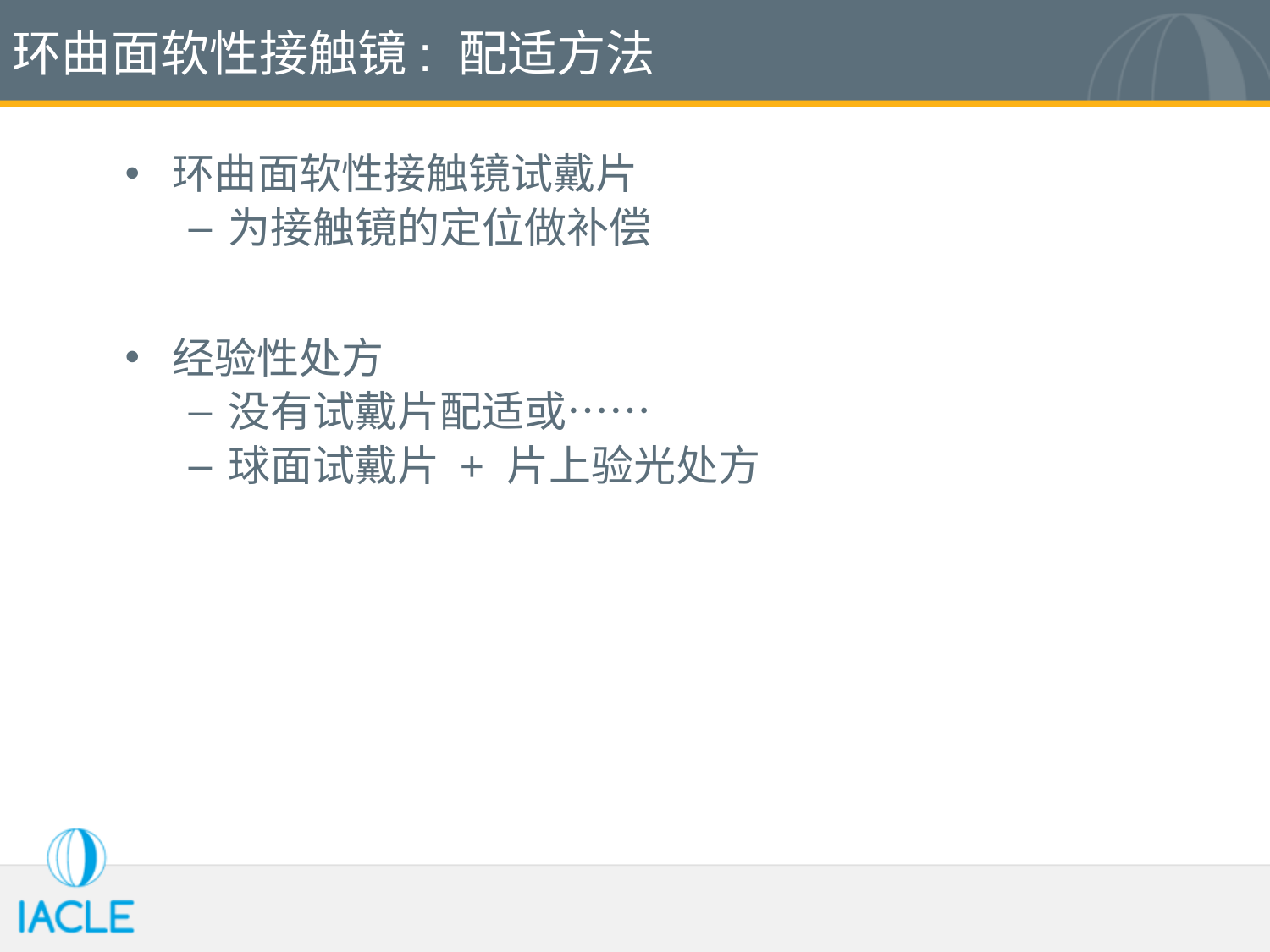

# 环曲面软性接触镜: 配适方法
环曲面软性接触镜试戴片
为接触镜的定位做补偿

经验性处方
没有试戴片配适或……
球面试戴片 + 片上验光处方